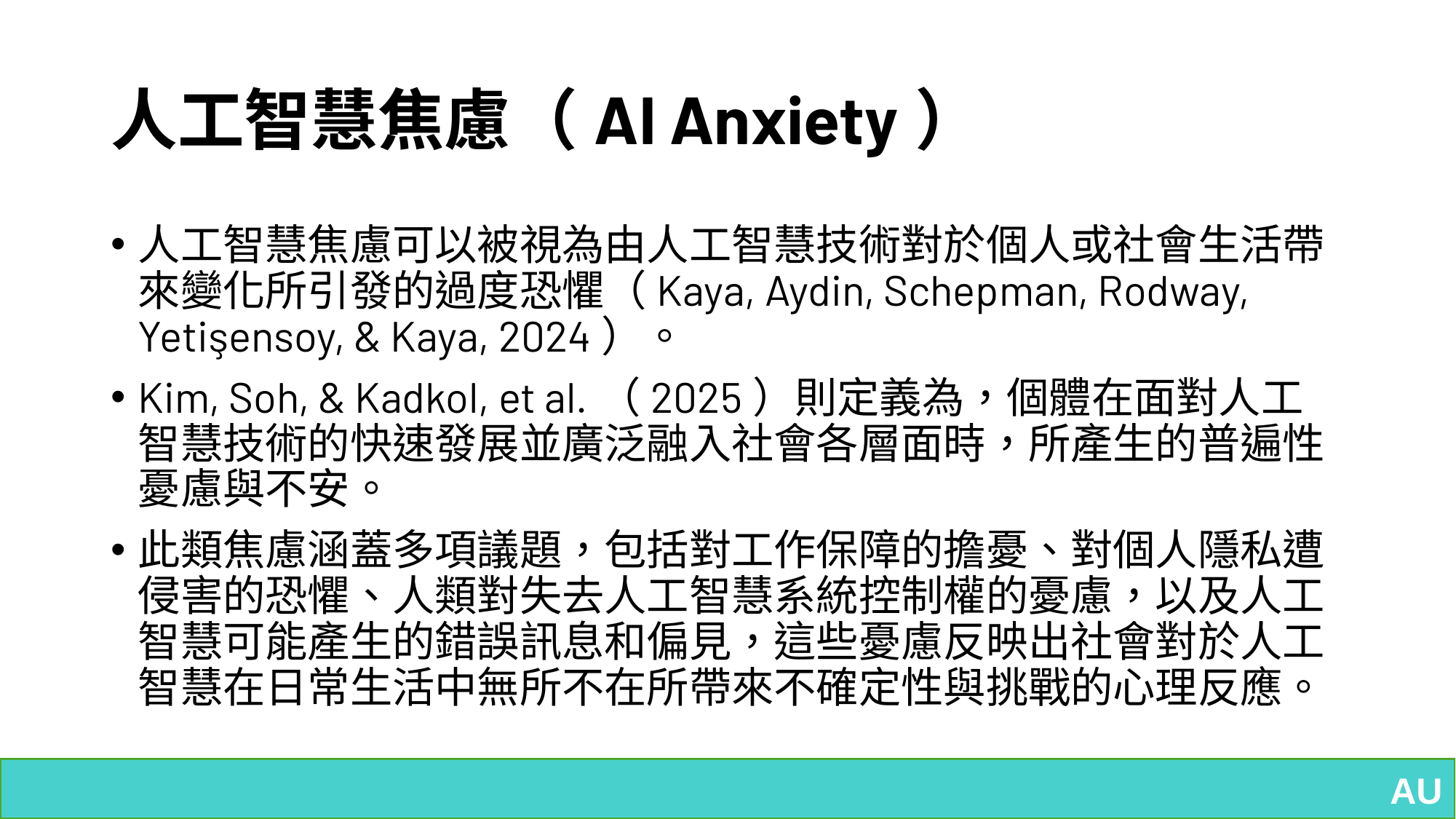

# 人工智慧焦慮（AI Anxiety）
人工智慧焦慮可以被視為由人工智慧技術對於個人或社會生活帶來變化所引發的過度恐懼（Kaya, Aydin, Schepman, Rodway, Yetişensoy, & Kaya, 2024）。
Kim, Soh, & Kadkol, et al.（2025）則定義為，個體在面對人工智慧技術的快速發展並廣泛融入社會各層面時，所產生的普遍性憂慮與不安。
此類焦慮涵蓋多項議題，包括對工作保障的擔憂、對個人隱私遭侵害的恐懼、人類對失去人工智慧系統控制權的憂慮，以及人工智慧可能產生的錯誤訊息和偏見，這些憂慮反映出社會對於人工智慧在日常生活中無所不在所帶來不確定性與挑戰的心理反應。